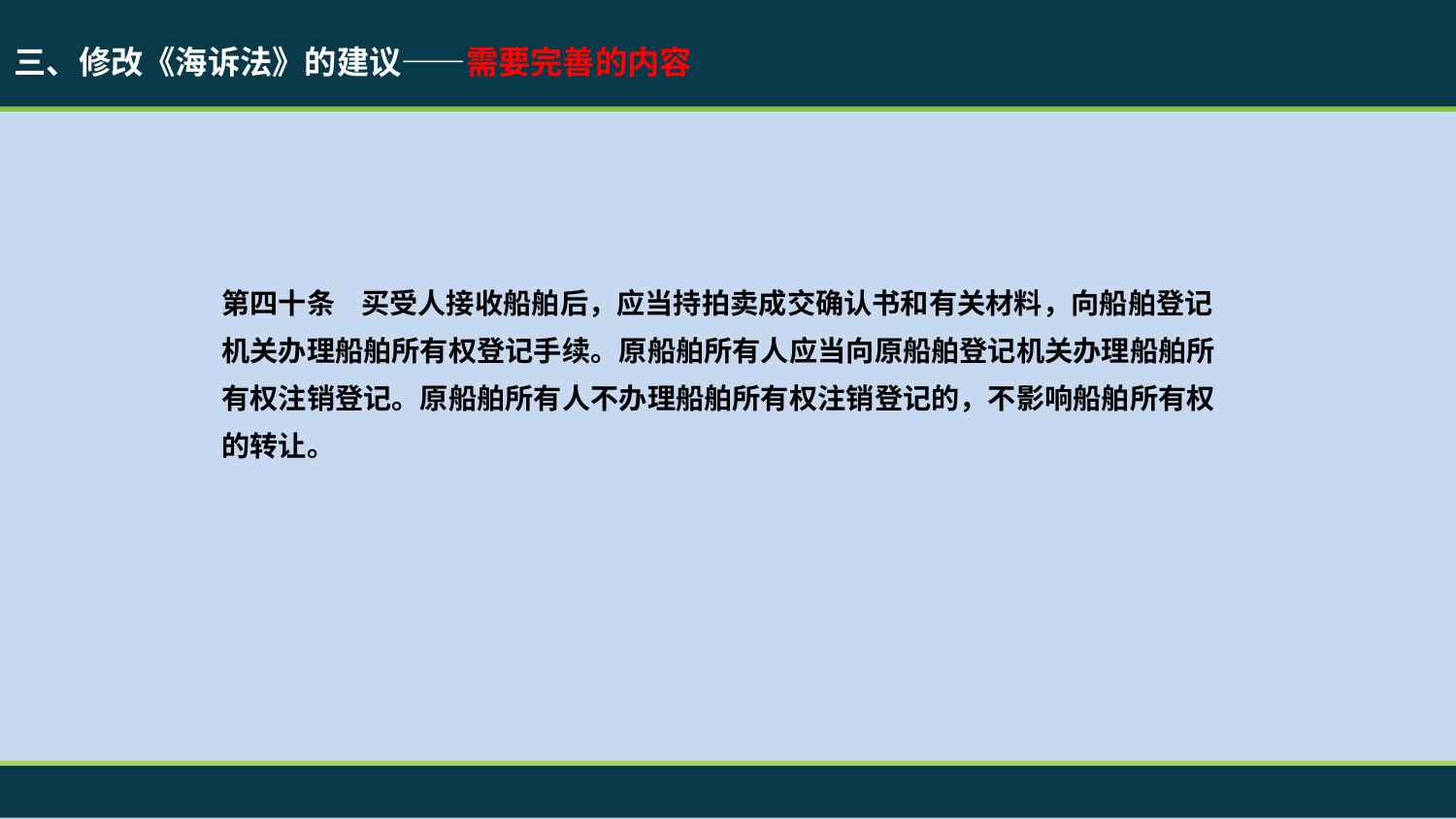

三、修改《海诉法》的建议——需要完善的内容

第四十条    买受人接收船舶后，应当持拍卖成交确认书和有关材料，向船舶登记机关办理船舶所有权登记手续。原船舶所有人应当向原船舶登记机关办理船舶所有权注销登记。原船舶所有人不办理船舶所有权注销登记的，不影响船舶所有权的转让。